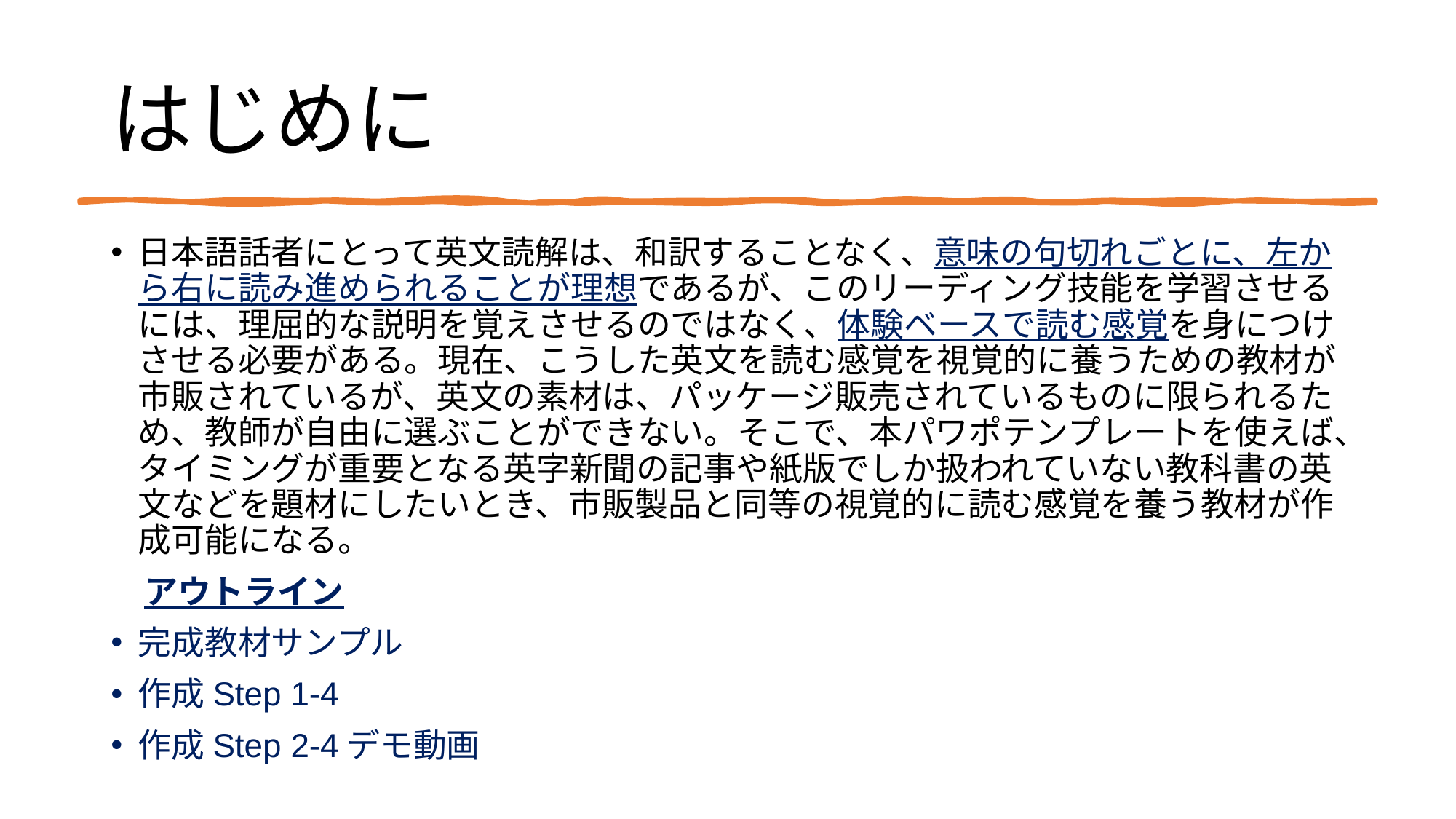

# はじめに

日本語話者にとって英文読解は、和訳することなく、意味の句切れごとに、左から右に読み進められることが理想であるが、このリーディング技能を学習させるには、理屈的な説明を覚えさせるのではなく、体験ベースで読む感覚を身につけさせる必要がある。現在、こうした英文を読む感覚を視覚的に養うための教材が市販されているが、英文の素材は、パッケージ販売されているものに限られるため、教師が自由に選ぶことができない。そこで、本パワポテンプレートを使えば、タイミングが重要となる英字新聞の記事や紙版でしか扱われていない教科書の英文などを題材にしたいとき、市販製品と同等の視覚的に読む感覚を養う教材が作成可能になる。
　アウトライン
完成教材サンプル
作成Step 1-4
作成Step 2-4デモ動画